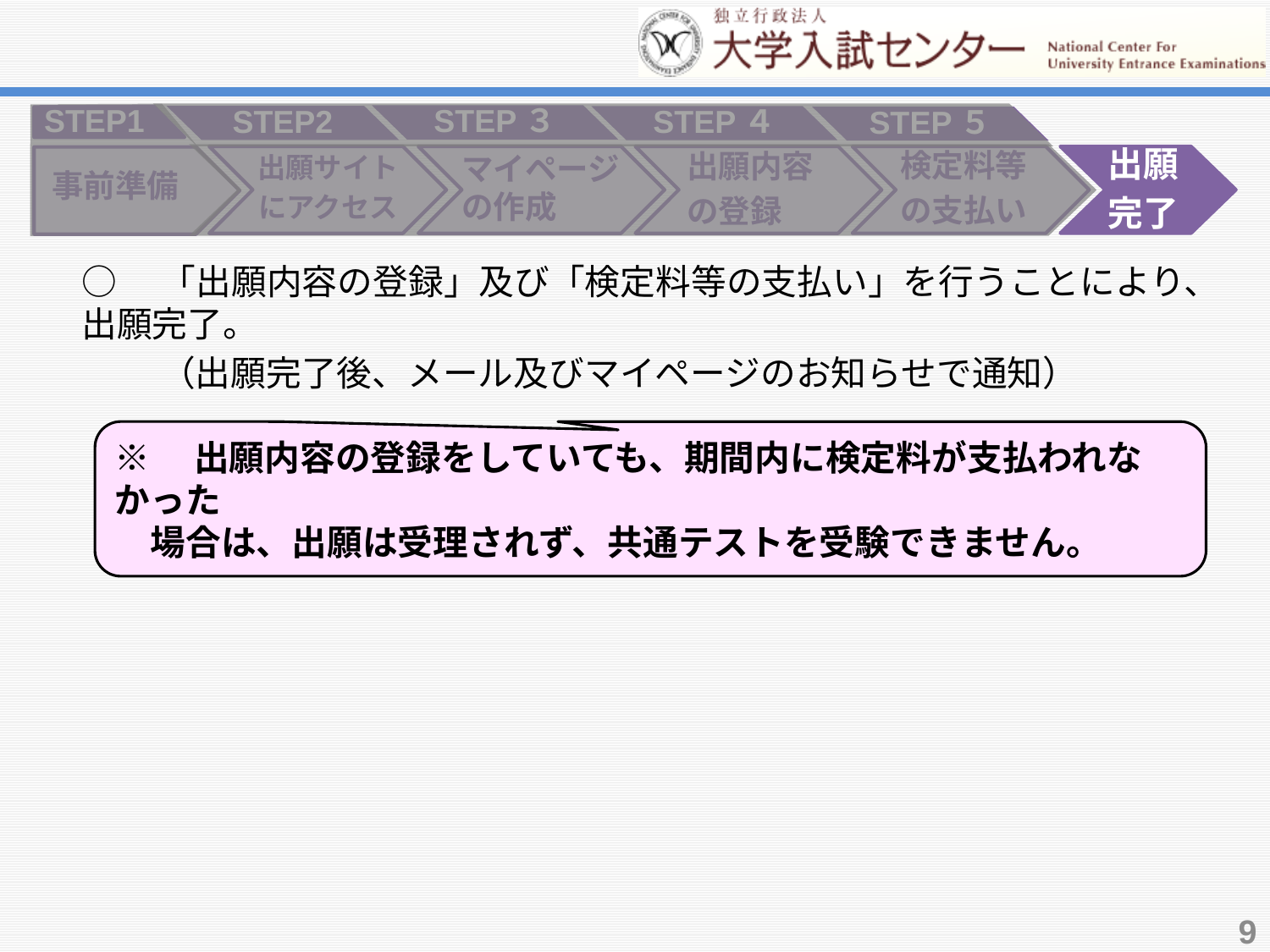

STEP３
STEP2
STEP４
STEP５
STEP1
出願
完了

検定料等
の支払い

出願内容
の登録

マイページの作成

出願サイト
にアクセス

事前準備

○　「出願内容の登録」及び「検定料等の支払い」を行うことにより、出願完了。
　　 （出願完了後、メール及びマイページのお知らせで通知）
※　出願内容の登録をしていても、期間内に検定料が支払われなかった
　場合は、出願は受理されず、共通テストを受験できません。
9